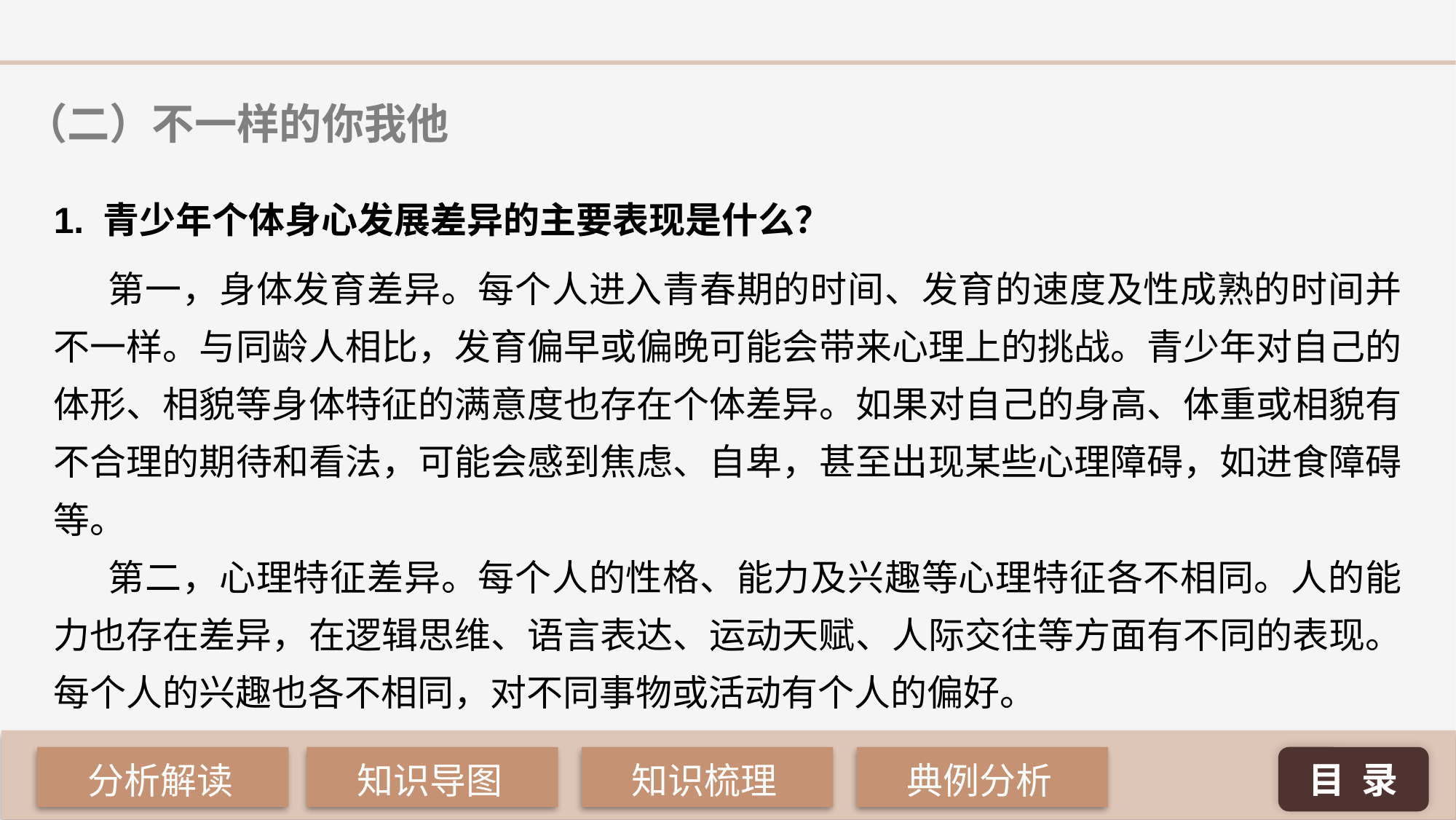

（二）不一样的你我他
1. 青少年个体身心发展差异的主要表现是什么？
第一，身体发育差异。每个人进入青春期的时间、发育的速度及性成熟的时间并不一样。与同龄人相比，发育偏早或偏晚可能会带来心理上的挑战。青少年对自己的体形、相貌等身体特征的满意度也存在个体差异。如果对自己的身高、体重或相貌有不合理的期待和看法，可能会感到焦虑、自卑，甚至出现某些心理障碍，如进食障碍等。
第二，心理特征差异。每个人的性格、能力及兴趣等心理特征各不相同。人的能力也存在差异，在逻辑思维、语言表达、运动天赋、人际交往等方面有不同的表现。每个人的兴趣也各不相同，对不同事物或活动有个人的偏好。